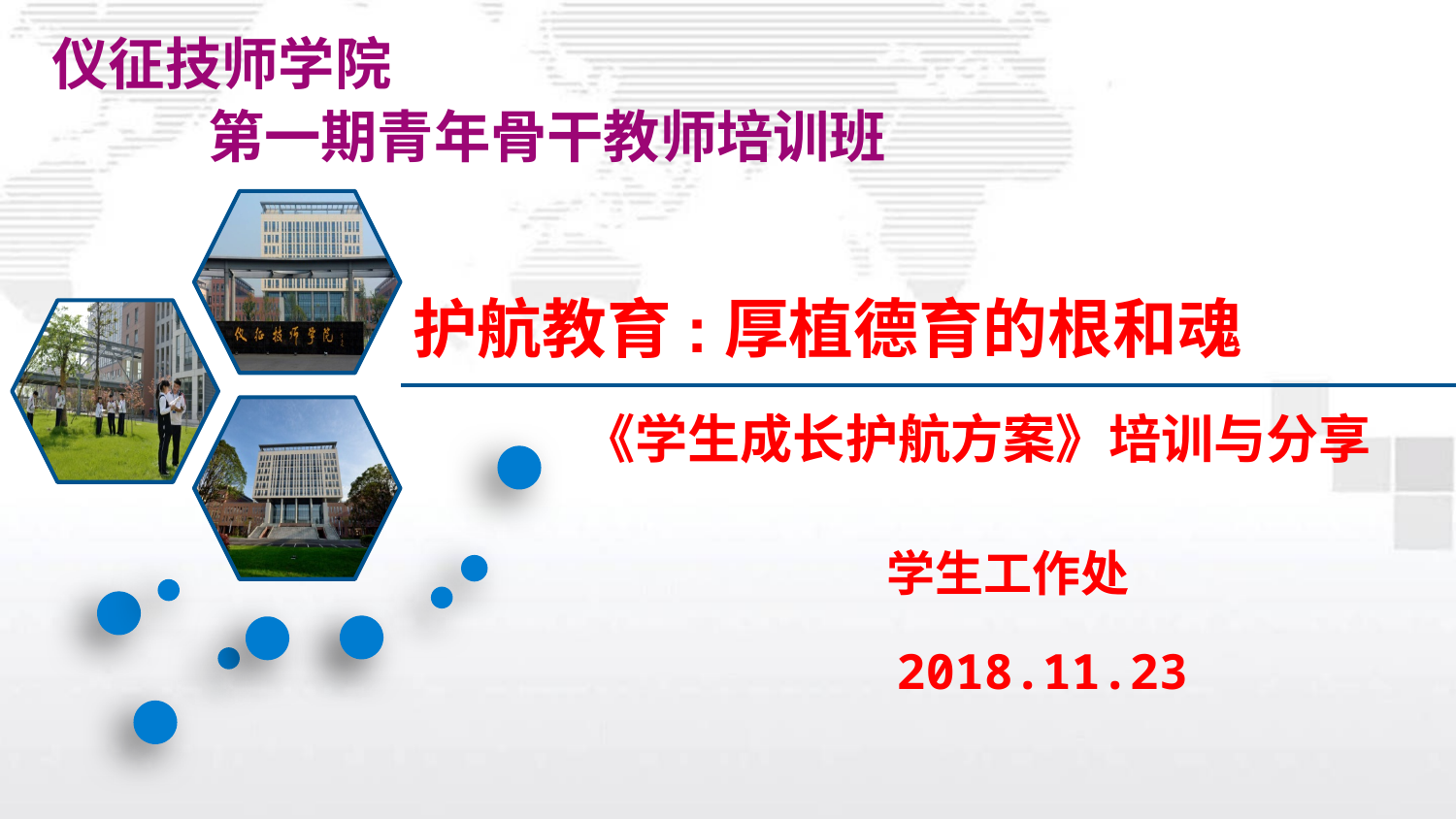

仪征技师学院
              第一期青年骨干教师培训班

护航教育:厚植德育的根和魂

《学生成长护航方案》培训与分享

学生工作处

  2018.11.23